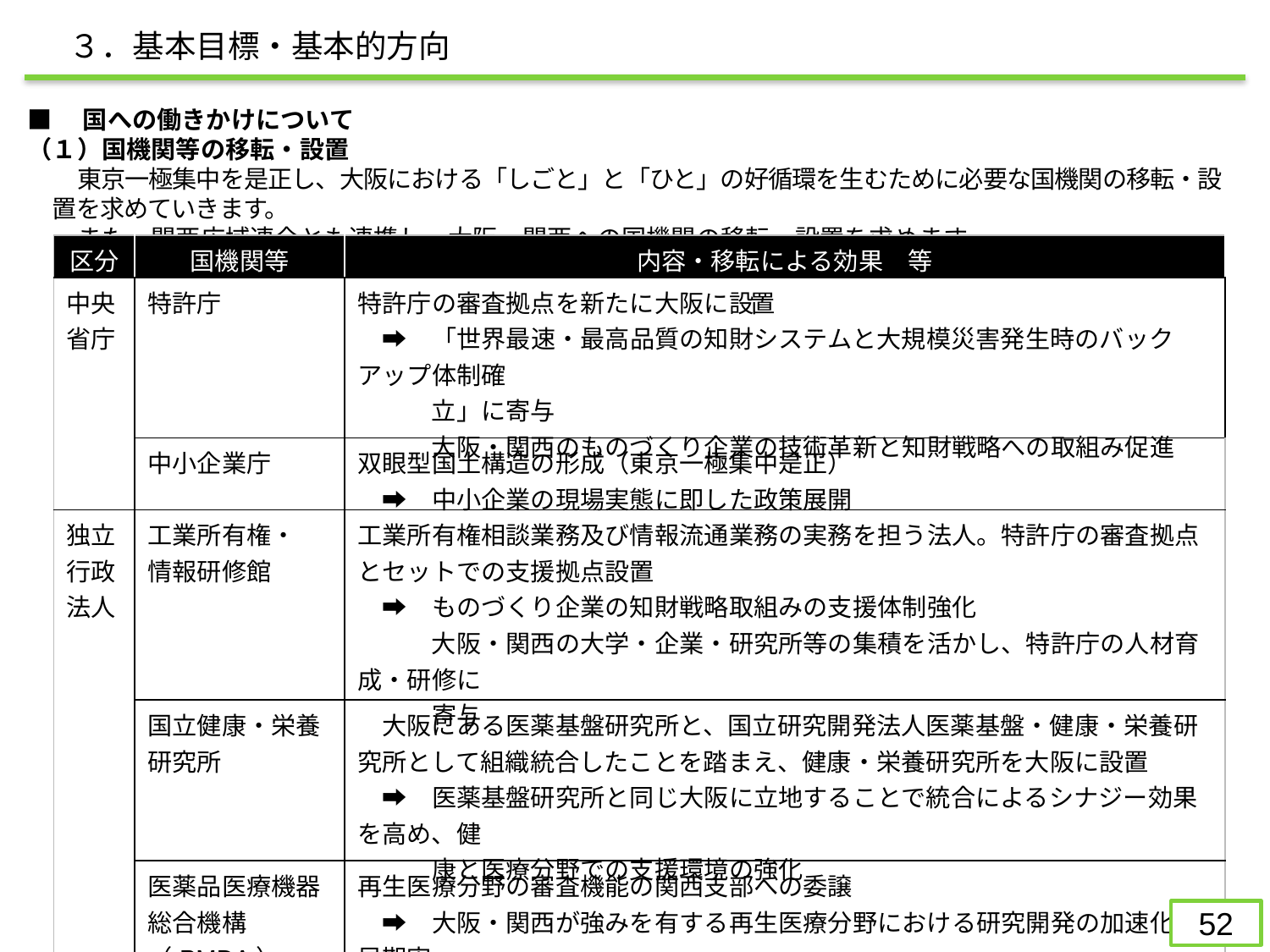

３．基本目標・基本的方向
■　国への働きかけについて
（１）国機関等の移転・設置
　　東京一極集中を是正し、大阪における「しごと」と「ひと」の好循環を生むために必要な国機関の移転・設置を求めていきます。
　　また、関西広域連合とも連携し、大阪・関西への国機関の移転・設置を求めます。

| 区分 | 国機関等 | 内容・移転による効果　等 |
| --- | --- | --- |
| 中央省庁 | 特許庁 | 特許庁の審査拠点を新たに大阪に設置 　➡　「世界最速・最高品質の知財システムと大規模災害発生時のバックアップ体制確 　　　立」に寄与 　　　大阪・関西のものづくり企業の技術革新と知財戦略への取組み促進 |
|  | 中小企業庁 | 双眼型国土構造の形成（東京一極集中是正） 　➡　中小企業の現場実態に即した政策展開 |
| 独立行政法人 | 工業所有権・ 情報研修館 | 工業所有権相談業務及び情報流通業務の実務を担う法人。特許庁の審査拠点とセットでの支援拠点設置 　➡　ものづくり企業の知財戦略取組みの支援体制強化 　　　大阪・関西の大学・企業・研究所等の集積を活かし、特許庁の人材育成・研修に 　　　寄与 |
|  | 国立健康・栄養研究所 | 大阪にある医薬基盤研究所と、国立研究開発法人医薬基盤・健康・栄養研究所として組織統合したことを踏まえ、健康・栄養研究所を大阪に設置 　➡　医薬基盤研究所と同じ大阪に立地することで統合によるシナジー効果を高め、健　　 　　　康と医療分野での支援環境の強化 |
|  | 医薬品医療機器総合機構（PMDA） | 再生医療分野の審査機能の関西支部への委譲 　➡　大阪・関西が強みを有する再生医療分野における研究開発の加速化や早期実 　　　用化 |
52